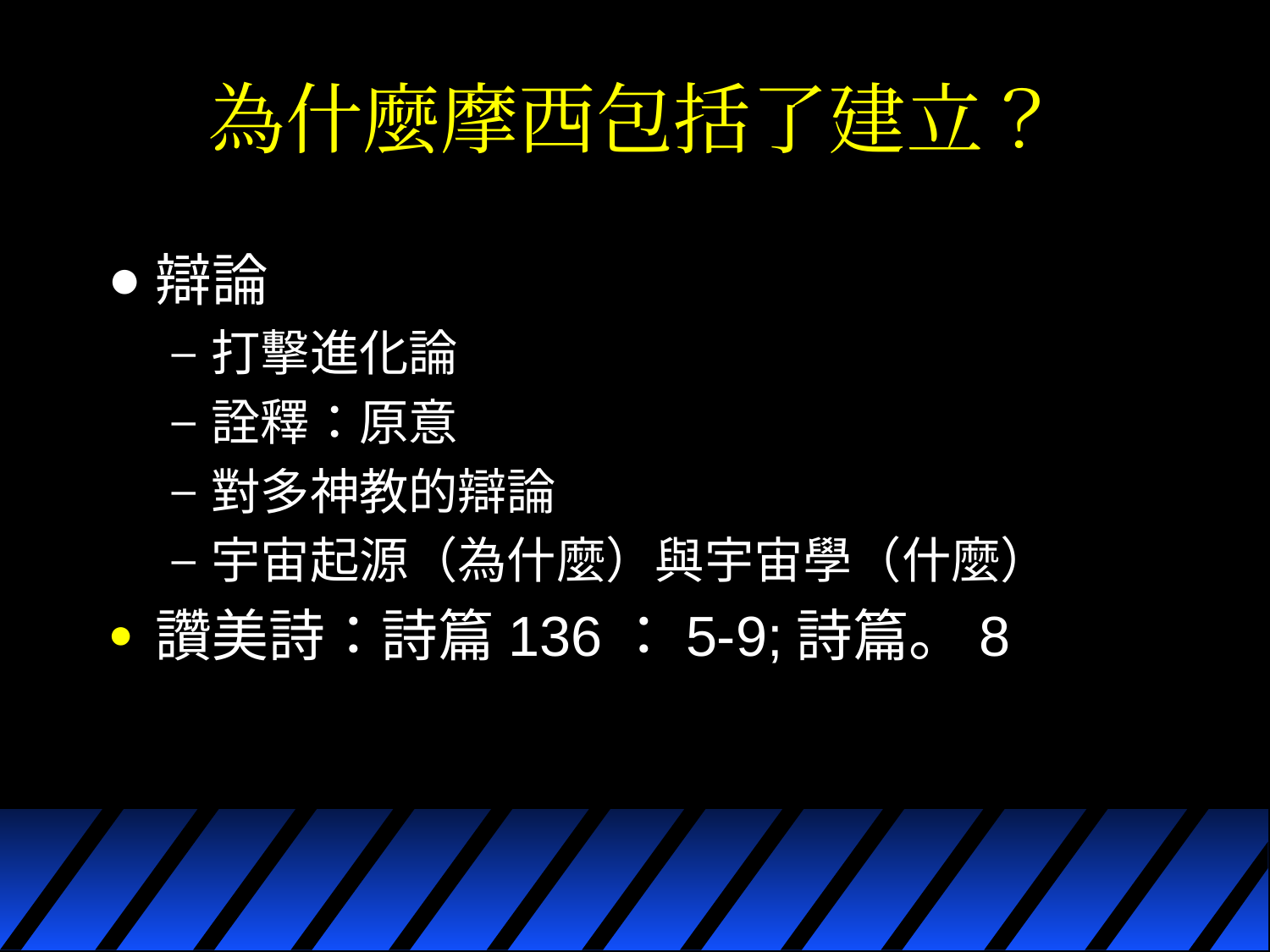

# 為什麼摩西包括了建立？
辯論
打擊進化論
詮釋：原意
對多神教的辯論
宇宙起源（為什麼）與宇宙學（什麼）
讚美詩：詩篇136：5-9;詩篇。8